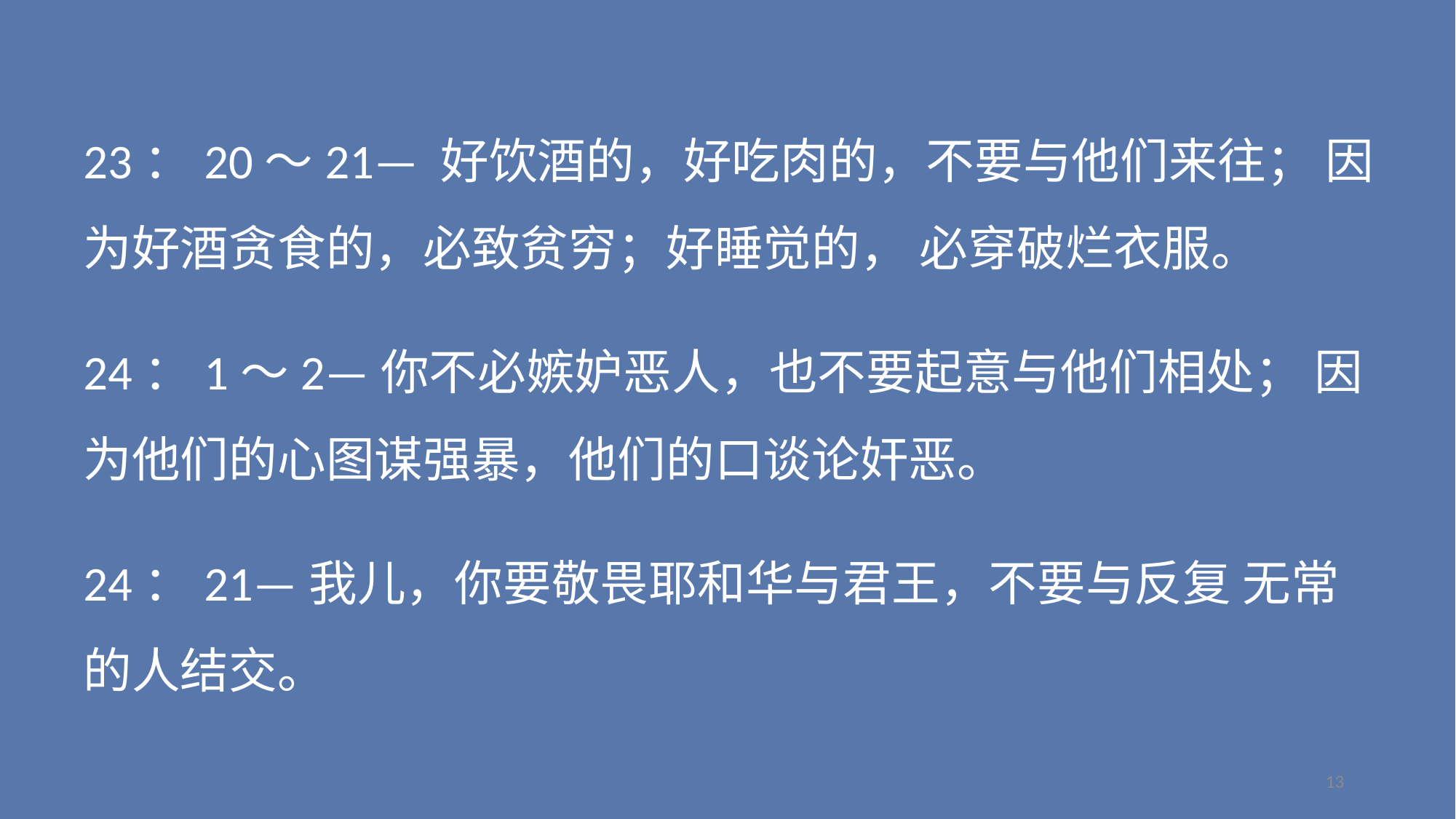

23：20～21— 好饮酒的，好吃肉的，不要与他们来往； 因为好酒贪食的，必致贫穷；好睡觉的， 必穿破烂衣服。
24：1～2—你不必嫉妒恶人，也不要起意与他们相处； 因为他们的心图谋强暴，他们的口谈论奸恶。
24：21—我儿，你要敬畏耶和华与君王，不要与反复 无常的人结交。
13